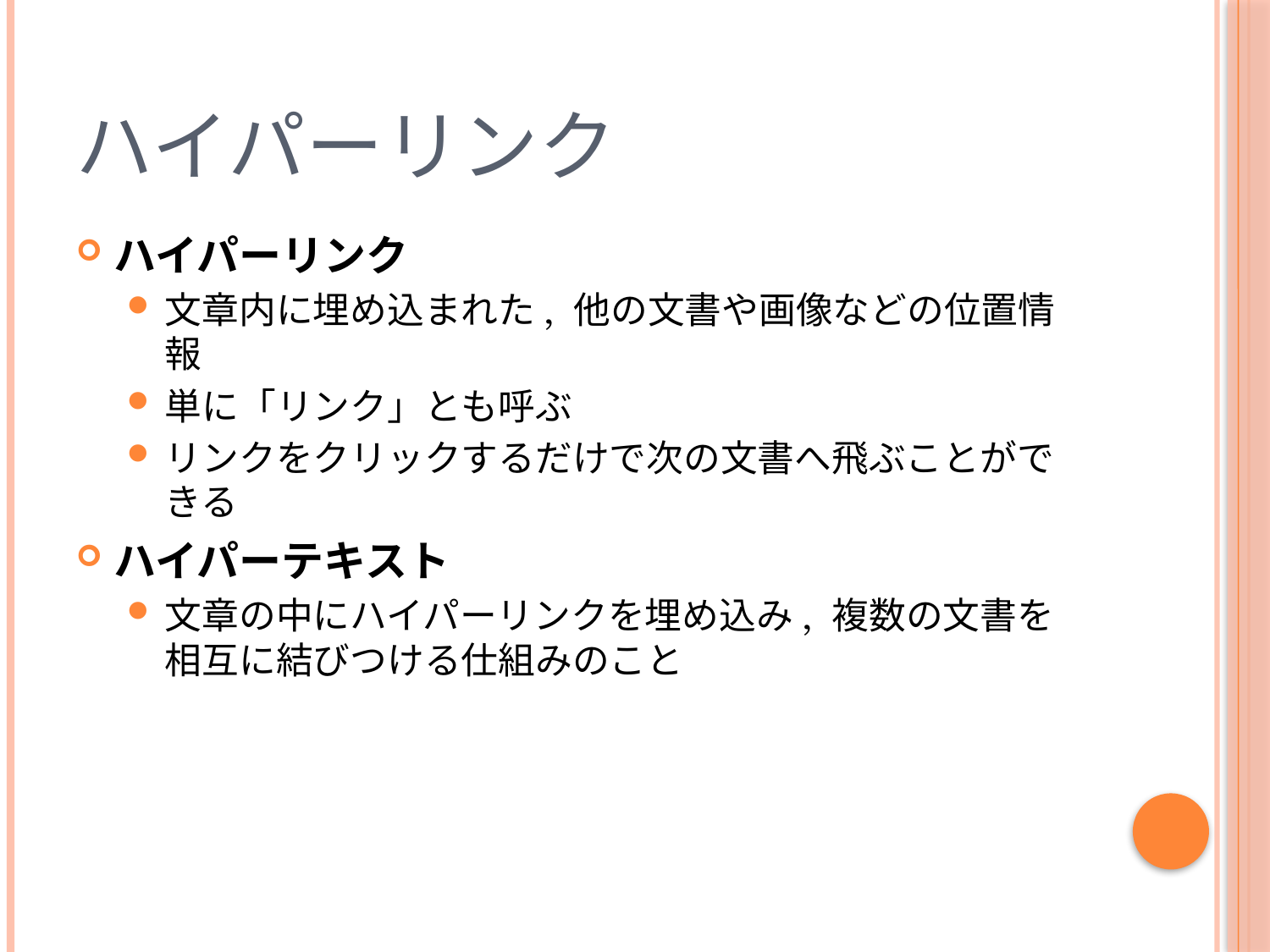

# ハイパーリンク
ハイパーリンク
文章内に埋め込まれた, 他の文書や画像などの位置情報
単に「リンク」とも呼ぶ
リンクをクリックするだけで次の文書へ飛ぶことができる
ハイパーテキスト
文章の中にハイパーリンクを埋め込み, 複数の文書を相互に結びつける仕組みのこと